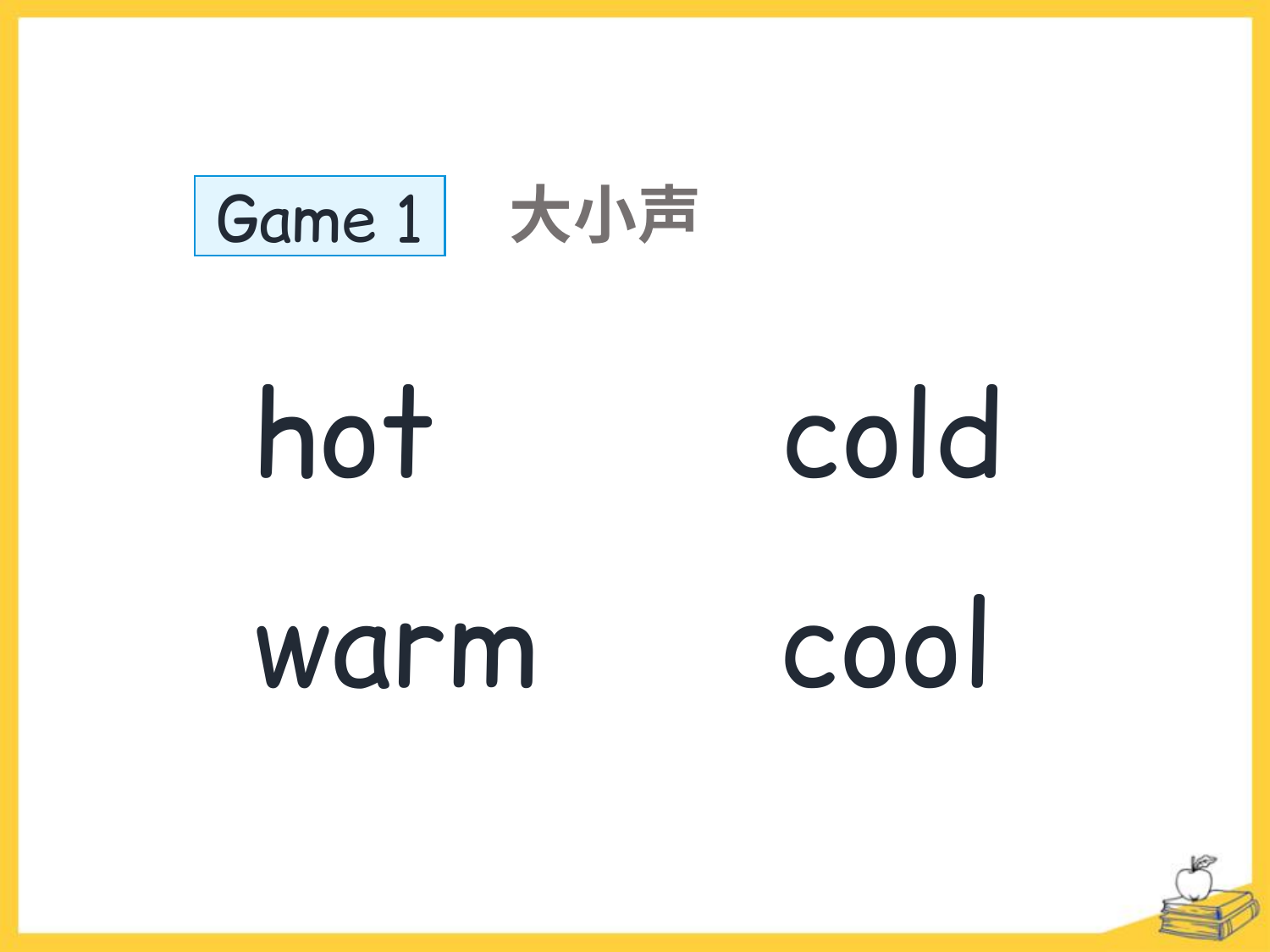

大小声
Game 1
hot          cold
warm       cool